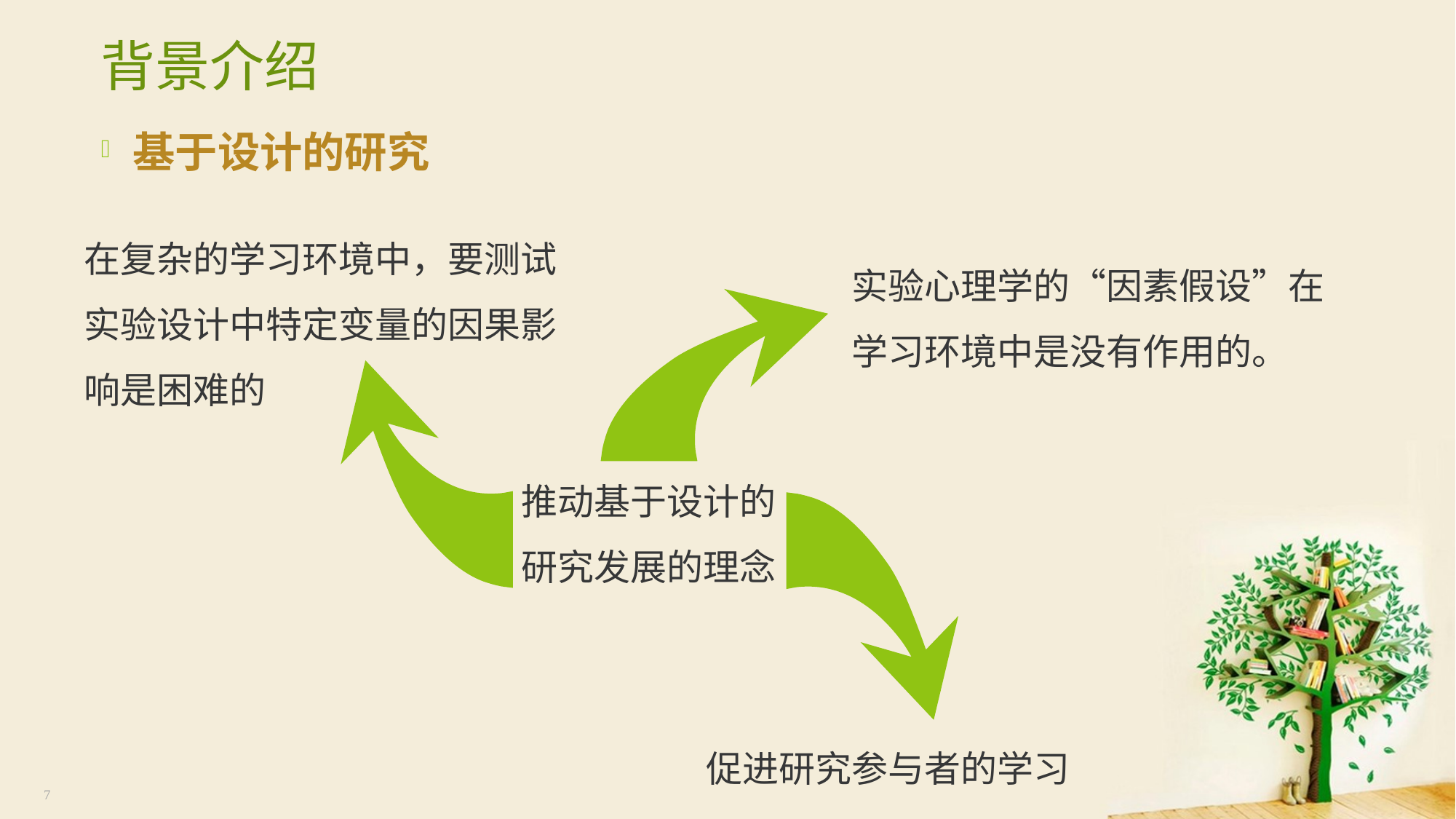

# 背景介绍
基于设计的研究
在复杂的学习环境中，要测试实验设计中特定变量的因果影响是困难的
实验心理学的“因素假设”在学习环境中是没有作用的。

推动基于设计的研究发展的理念

促进研究参与者的学习
7